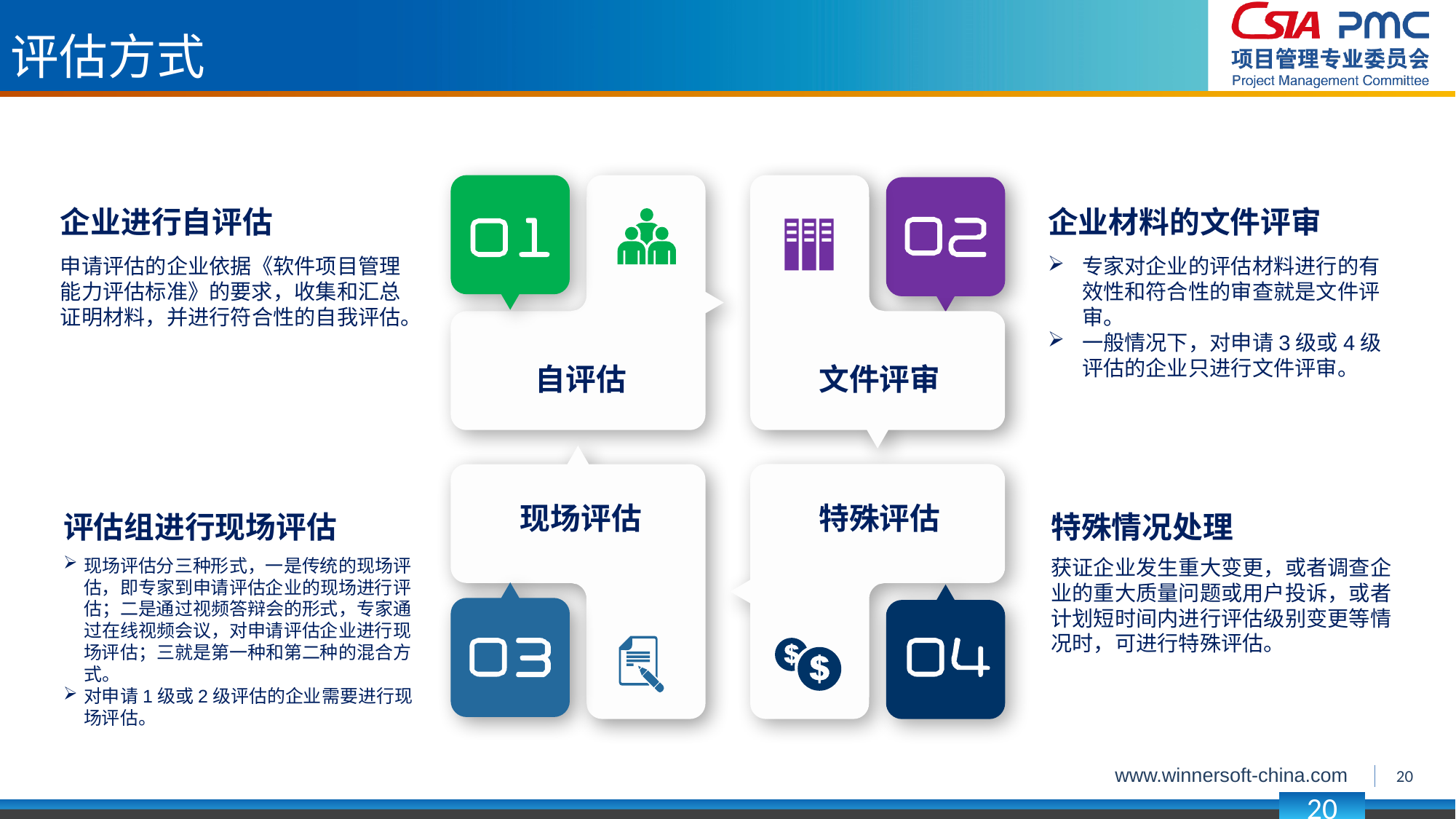

评估方式

自评估

文件评审
企业进行自评估
申请评估的企业依据《软件项目管理能力评估标准》的要求，收集和汇总证明材料，并进行符合性的自我评估。
企业材料的文件评审
专家对企业的评估材料进行的有效性和符合性的审查就是文件评审。
一般情况下，对申请3级或4级评估的企业只进行文件评审。

现场评估

特殊评估

评估组进行现场评估
现场评估分三种形式，一是传统的现场评估，即专家到申请评估企业的现场进行评估；二是通过视频答辩会的形式，专家通过在线视频会议，对申请评估企业进行现场评估；三就是第一种和第二种的混合方式。
对申请1级或2级评估的企业需要进行现场评估。
特殊情况处理
获证企业发生重大变更，或者调查企业的重大质量问题或用户投诉，或者计划短时间内进行评估级别变更等情况时，可进行特殊评估。